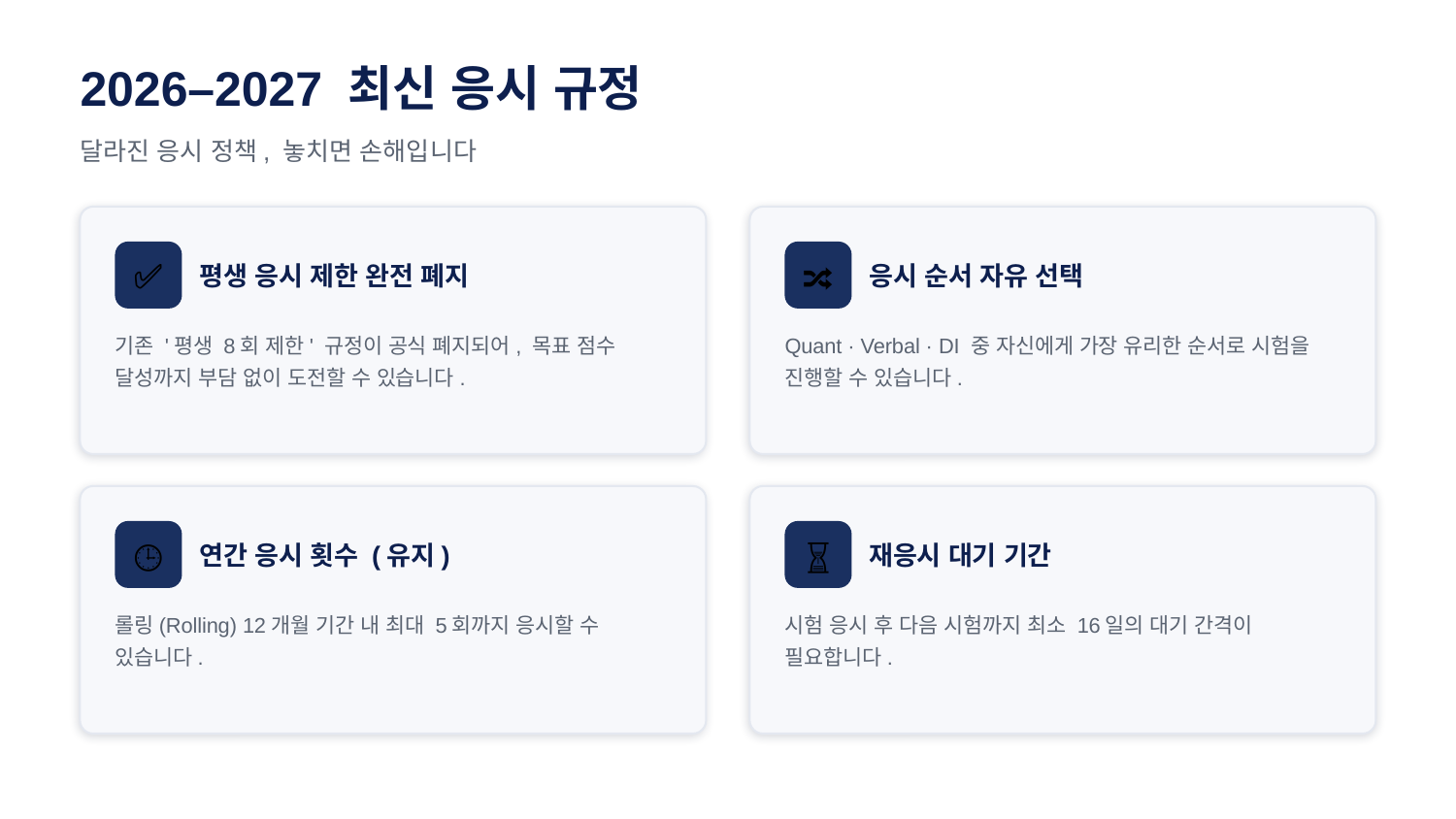

2026–2027 최신 응시 규정
달라진 응시 정책, 놓치면 손해입니다

평생 응시 제한 완전 폐지
응시 순서 자유 선택

✅

🔀
기존 '평생 8회 제한' 규정이 공식 폐지되어, 목표 점수 달성까지 부담 없이 도전할 수 있습니다.
Quant · Verbal · DI 중 자신에게 가장 유리한 순서로 시험을 진행할 수 있습니다.

연간 응시 횟수 (유지)
재응시 대기 기간

🕒

⏳
롤링(Rolling) 12개월 기간 내 최대 5회까지 응시할 수 있습니다.
시험 응시 후 다음 시험까지 최소 16일의 대기 간격이 필요합니다.